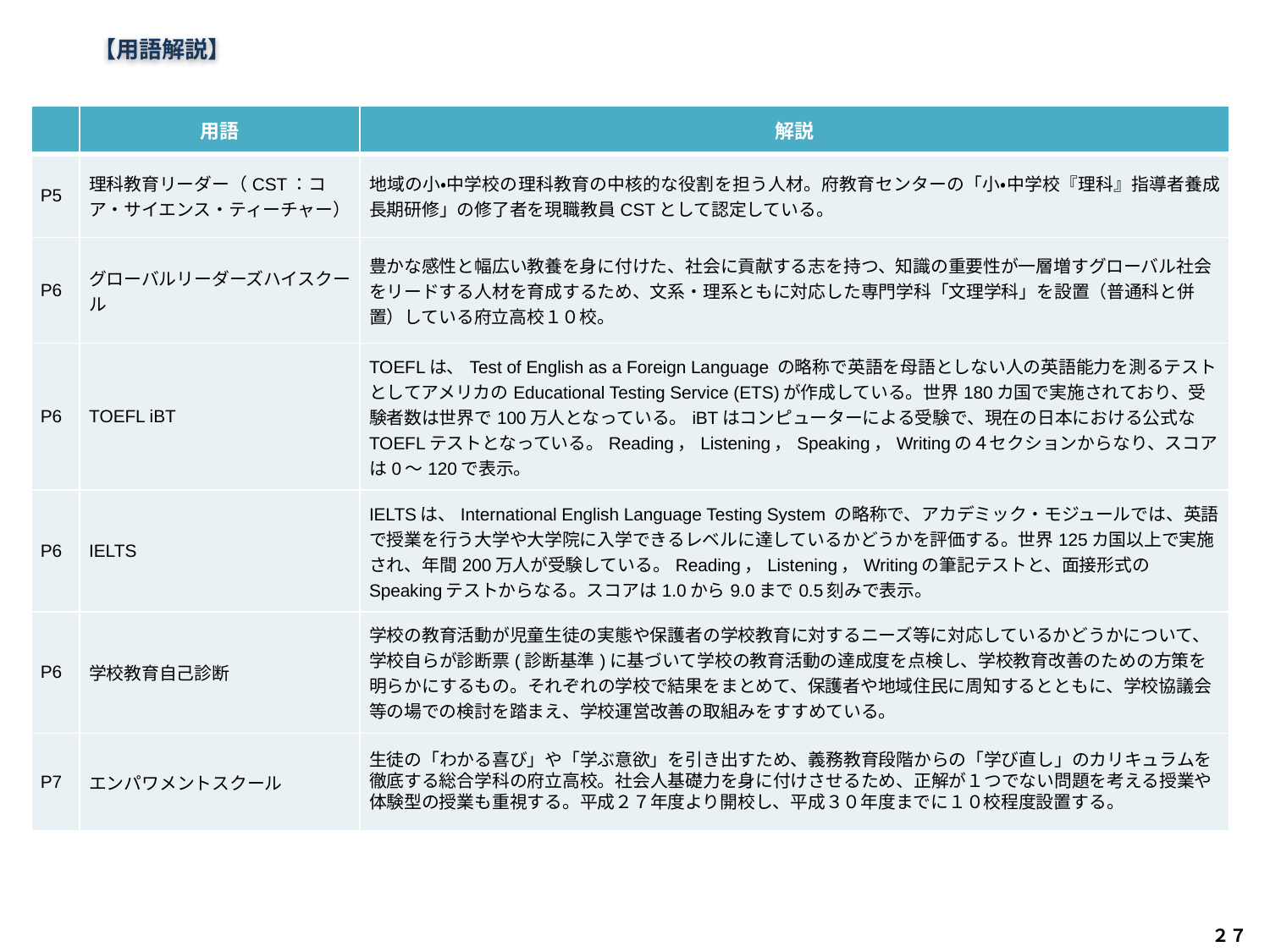

【用語解説】
|  | 用語 | 解説 |
| --- | --- | --- |
| P5 | 理科教育リーダー（CST：コア・サイエンス・ティーチャー） | 地域の小・中学校の理科教育の中核的な役割を担う人材。府教育センターの「小・中学校『理科』指導者養成長期研修」の修了者を現職教員CSTとして認定している。 |
| P6 | グローバルリーダーズハイスクール | 豊かな感性と幅広い教養を身に付けた、社会に貢献する志を持つ、知識の重要性が一層増すグローバル社会をリードする人材を育成するため、文系・理系ともに対応した専門学科「文理学科」を設置（普通科と併置）している府立高校１０校。 |
| P6 | TOEFL iBT | TOEFLは、Test of English as a Foreign Language の略称で英語を母語としない人の英語能力を測るテストとしてアメリカのEducational Testing Service (ETS)が作成している。世界180カ国で実施されており、受験者数は世界で100万人となっている。iBTはコンピューターによる受験で、現在の日本における公式なTOEFLテストとなっている。Reading，Listening，Speaking，Writingの４セクションからなり、スコアは0～120で表示。 |
| P6 | IELTS | IELTSは、International English Language Testing System の略称で、アカデミック・モジュールでは、英語で授業を行う大学や大学院に入学できるレベルに達しているかどうかを評価する。世界125カ国以上で実施され、年間200万人が受験している。Reading，Listening，Writingの筆記テストと、面接形式のSpeakingテストからなる。スコアは1.0から9.0まで0.5刻みで表示。 |
| P6 | 学校教育自己診断 | 学校の教育活動が児童生徒の実態や保護者の学校教育に対するニーズ等に対応しているかどうかについて、学校自らが診断票(診断基準)に基づいて学校の教育活動の達成度を点検し、学校教育改善のための方策を明らかにするもの。それぞれの学校で結果をまとめて、保護者や地域住民に周知するとともに、学校協議会等の場での検討を踏まえ、学校運営改善の取組みをすすめている。 |
| P7 | エンパワメントスクール | 生徒の「わかる喜び」や「学ぶ意欲」を引き出すため、義務教育段階からの「学び直し」のカリキュラムを徹底する総合学科の府立高校。社会人基礎力を身に付けさせるため、正解が１つでない問題を考える授業や体験型の授業も重視する。平成２７年度より開校し、平成３０年度までに１０校程度設置する。 |
２７